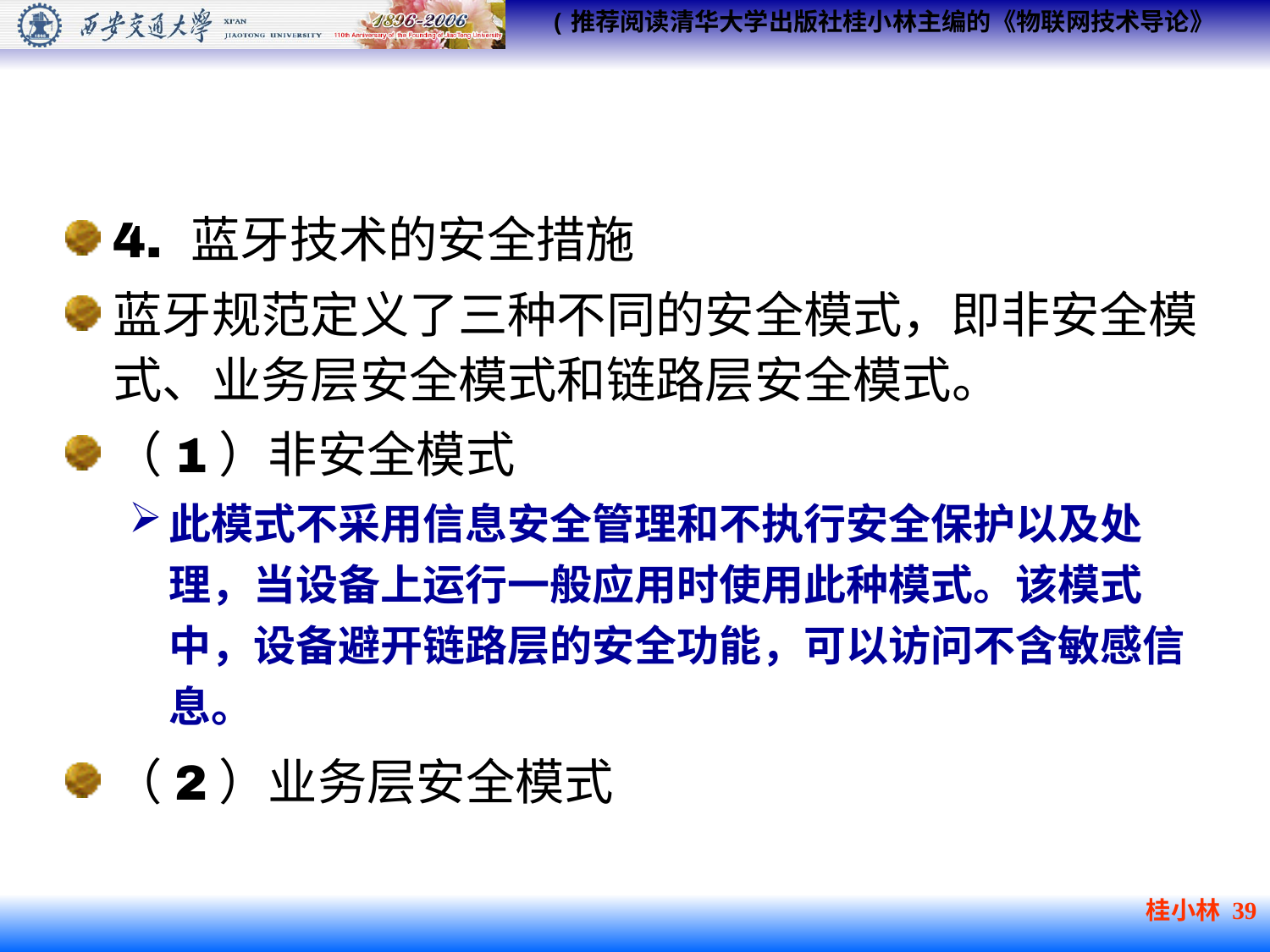

#
4. 蓝牙技术的安全措施
蓝牙规范定义了三种不同的安全模式，即非安全模式、业务层安全模式和链路层安全模式。
（1）非安全模式
此模式不采用信息安全管理和不执行安全保护以及处理，当设备上运行一般应用时使用此种模式。该模式中，设备避开链路层的安全功能，可以访问不含敏感信息。
（2）业务层安全模式

桂小林 39